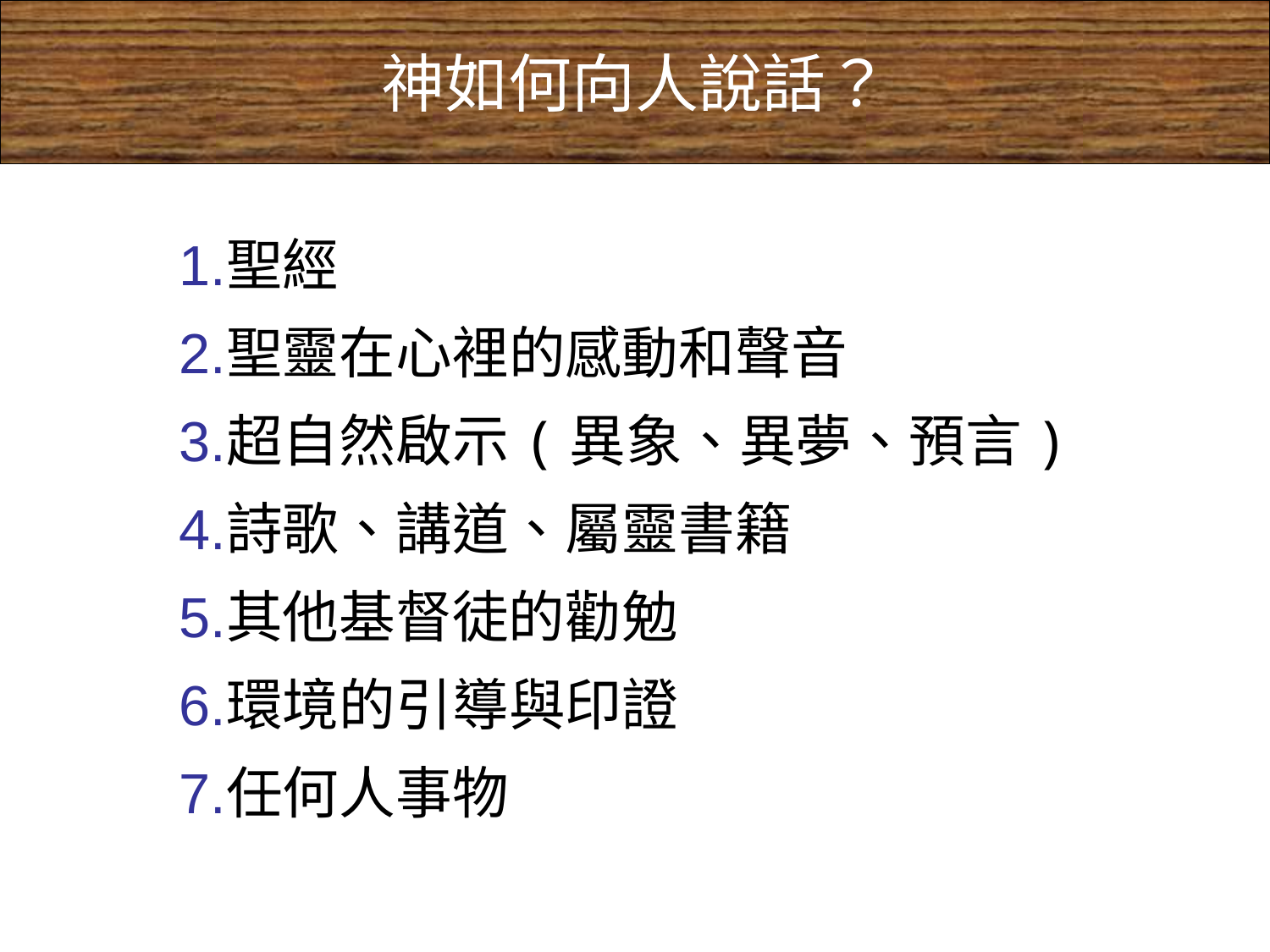

神如何向人說話？
聖經
聖靈在心裡的感動和聲音
超自然啟示(異象、異夢、預言)
詩歌、講道、屬靈書籍
其他基督徒的勸勉
環境的引導與印證
任何人事物